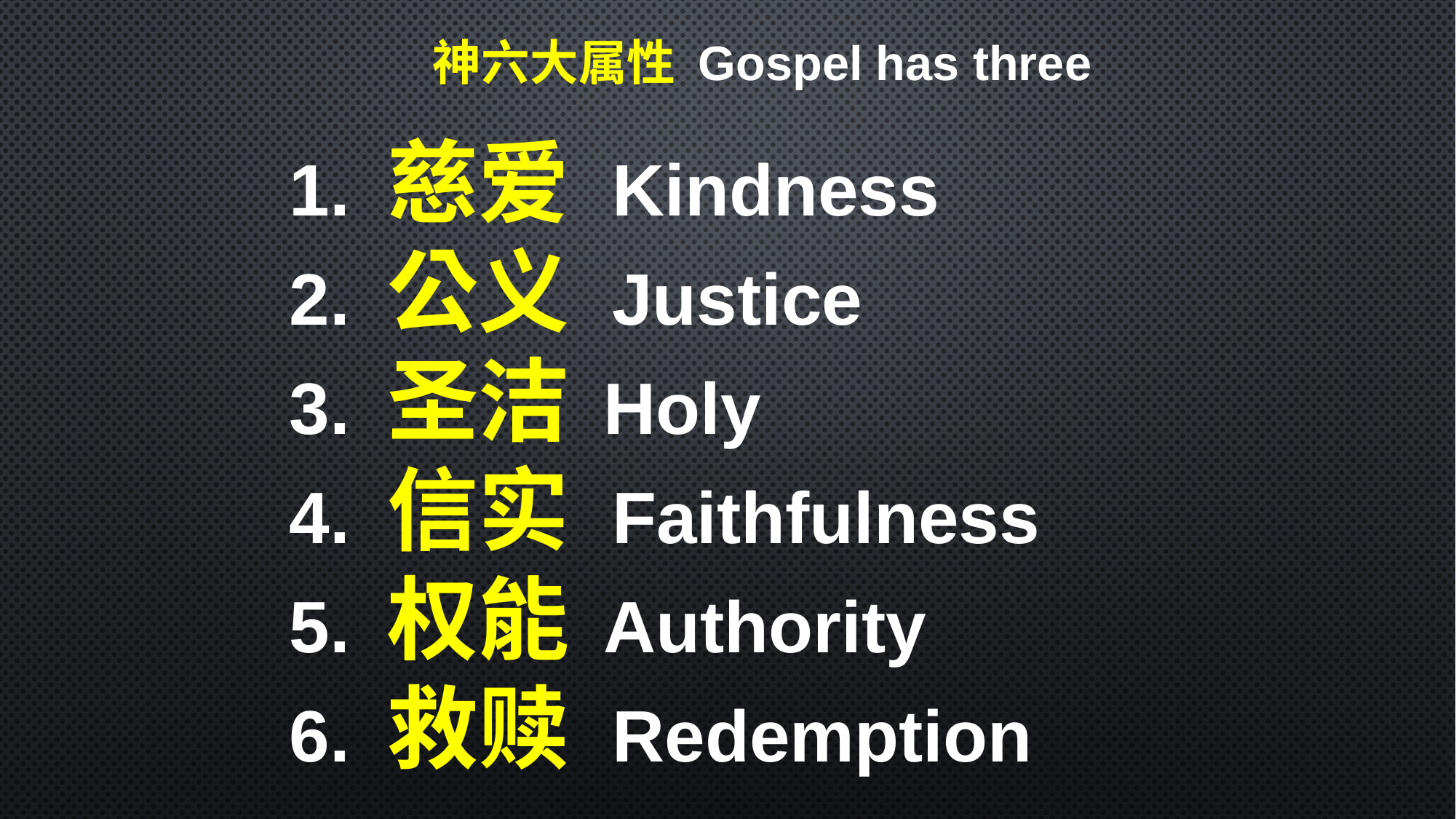

神六大属性 Gospel has three
1. 慈爱 Kindness
2. 公义 Justice
3. 圣洁 Holy
4. 信实 Faithfulness
5. 权能 Authority
6. 救赎 Redemption